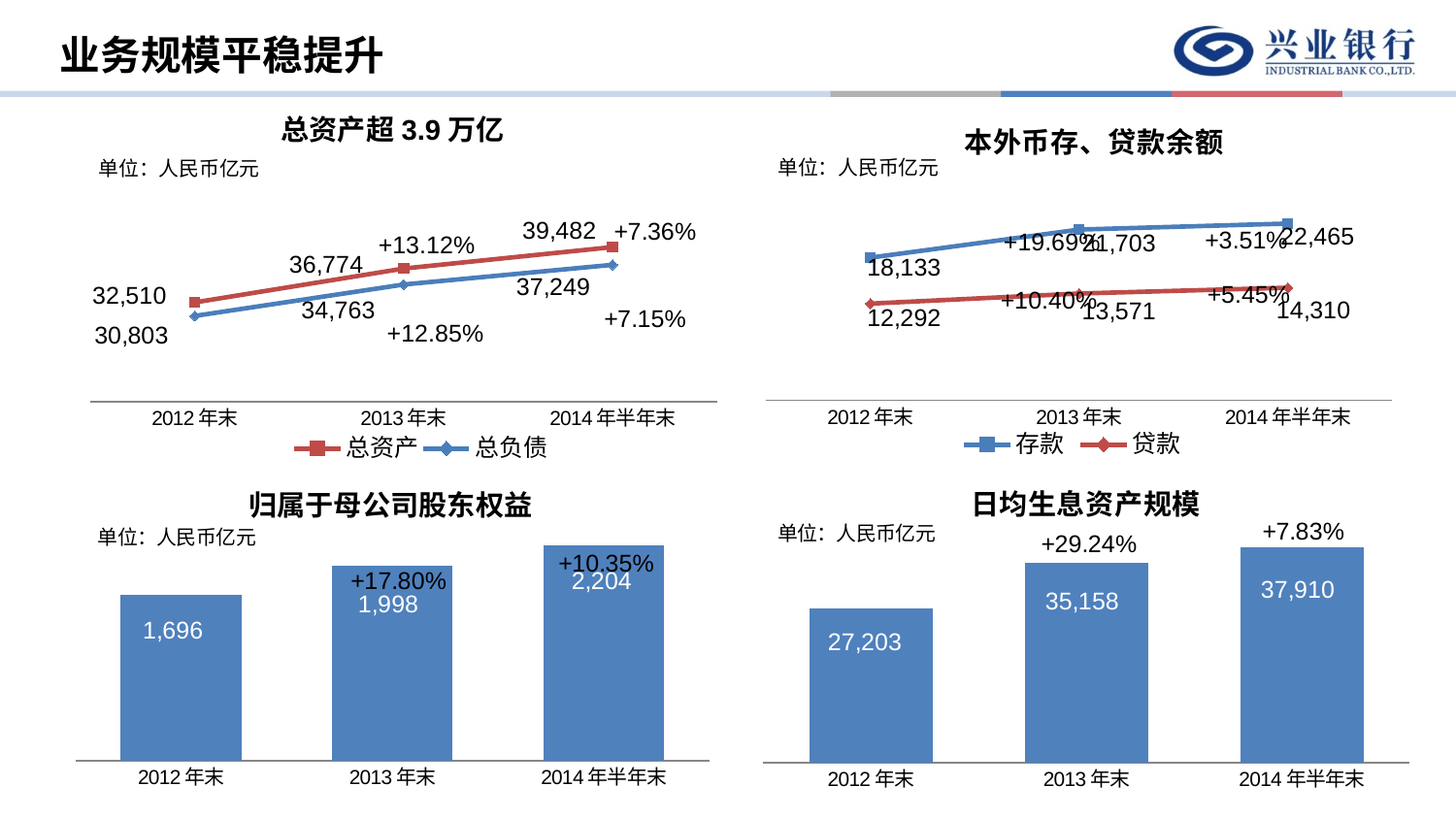

业务规模平稳提升

### Chart: 本外币存、贷款余额

| Category | 存款 | 贷款 |
|---|---|---|
| 2012年末 | 18133.0 | 12292.0 |
| 2013年末 | 21703.0 | 13571.0 |
| 2014年半年末 | 22465.0 | 14310.0 |
总资产超3.9万亿

### Chart

| Category | 总负债 | 总资产 |
|---|---|---|
| 2012年末 | 30803.0 | 32510.0 |
| 2013年末 | 34763.0 | 36774.0 |
| 2014年半年末 | 37249.44 | 39482.0 |
单位：人民币亿元
单位：人民币亿元
+3.51%
+19.69%
+13.12%
+5.45%
+10.40%
+12.85%

### Chart

| Category | 日均生息资产 |
|---|---|
| 2012年末 | 27202.79 |
| 2013年末 | 35157.86 |
| 2014年半年末 | 37910.0 |
归属于母公司股东权益

### Chart

| Category | 归属于母公司股东权益 |
|---|---|
| 2012年末 | 1695.77 |
| 2013年末 | 1997.6899999999998 |
| 2014年半年末 | 2204.0 |